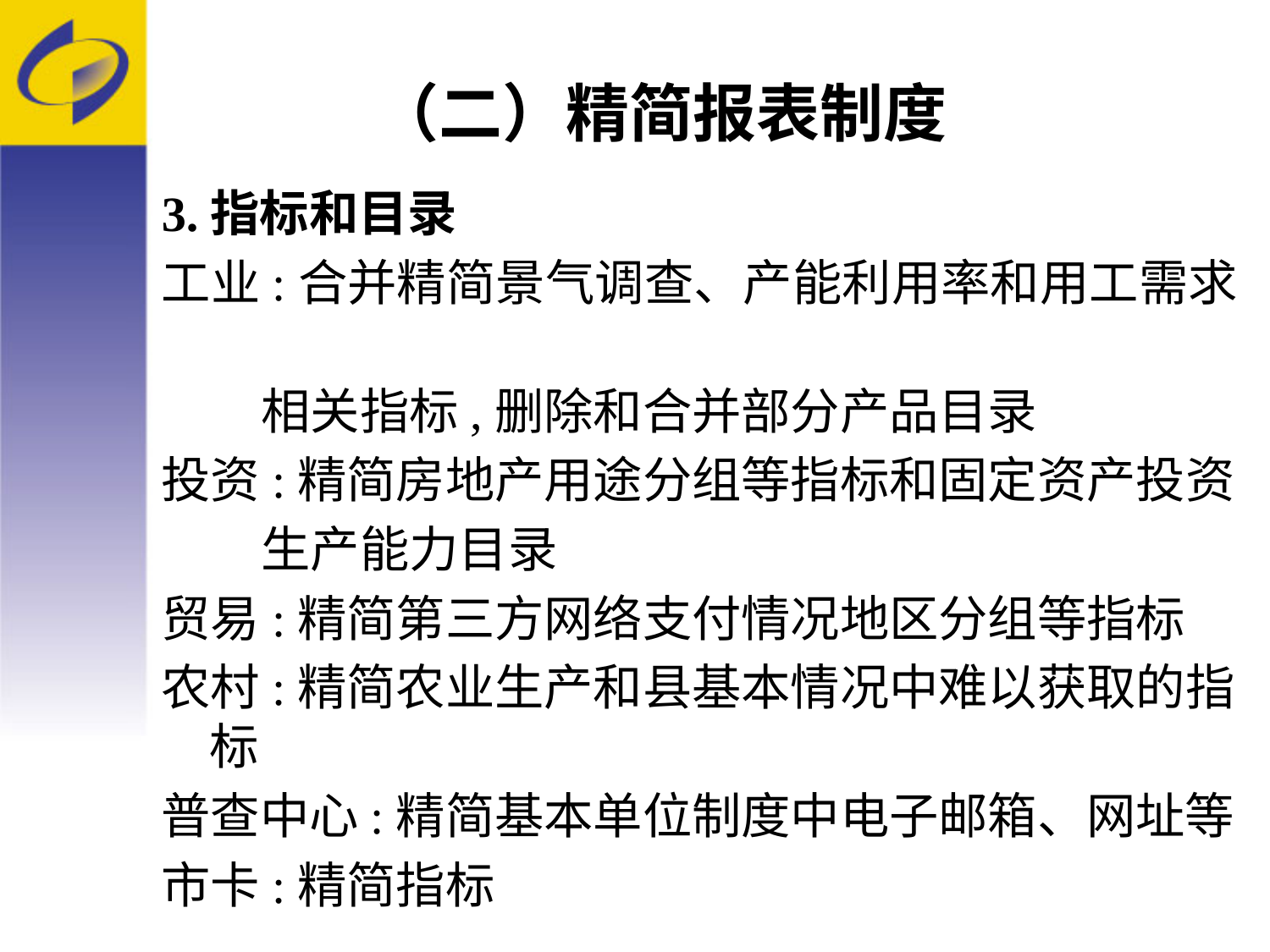

# （二）精简报表制度
3.指标和目录
工业:合并精简景气调查、产能利用率和用工需求
        相关指标,删除和合并部分产品目录
投资:精简房地产用途分组等指标和固定资产投资
        生产能力目录
贸易:精简第三方网络支付情况地区分组等指标
农村:精简农业生产和县基本情况中难以获取的指标
普查中心:精简基本单位制度中电子邮箱、网址等
市卡:精简指标